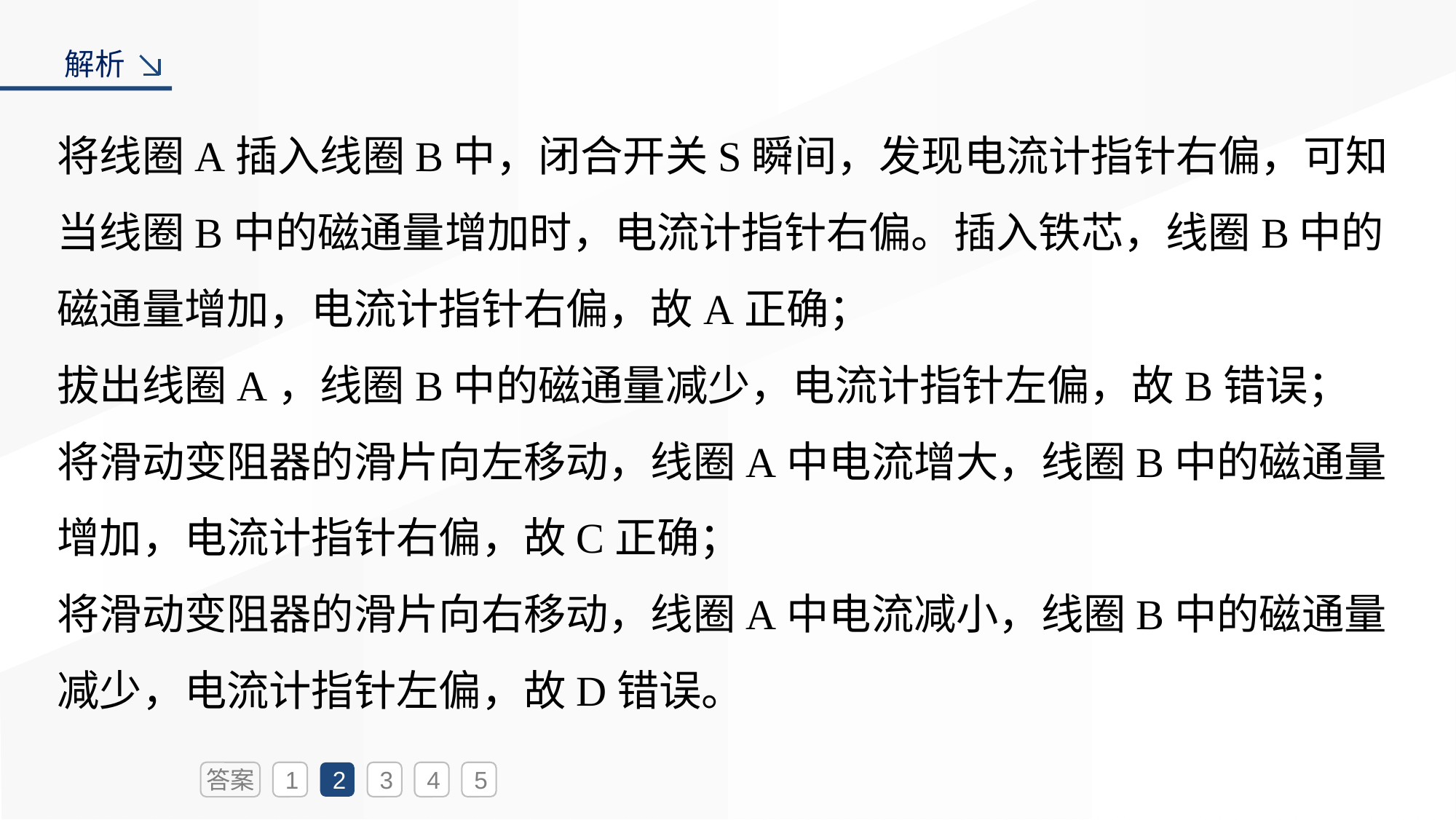

解析

将线圈A插入线圈B中，闭合开关S瞬间，发现电流计指针右偏，可知当线圈B中的磁通量增加时，电流计指针右偏。插入铁芯，线圈B中的磁通量增加，电流计指针右偏，故A正确；
拔出线圈A，线圈B中的磁通量减少，电流计指针左偏，故B错误；
将滑动变阻器的滑片向左移动，线圈A中电流增大，线圈B中的磁通量增加，电流计指针右偏，故C正确；
将滑动变阻器的滑片向右移动，线圈A中电流减小，线圈B中的磁通量减少，电流计指针左偏，故D错误。
答案
1
2
3
4
5